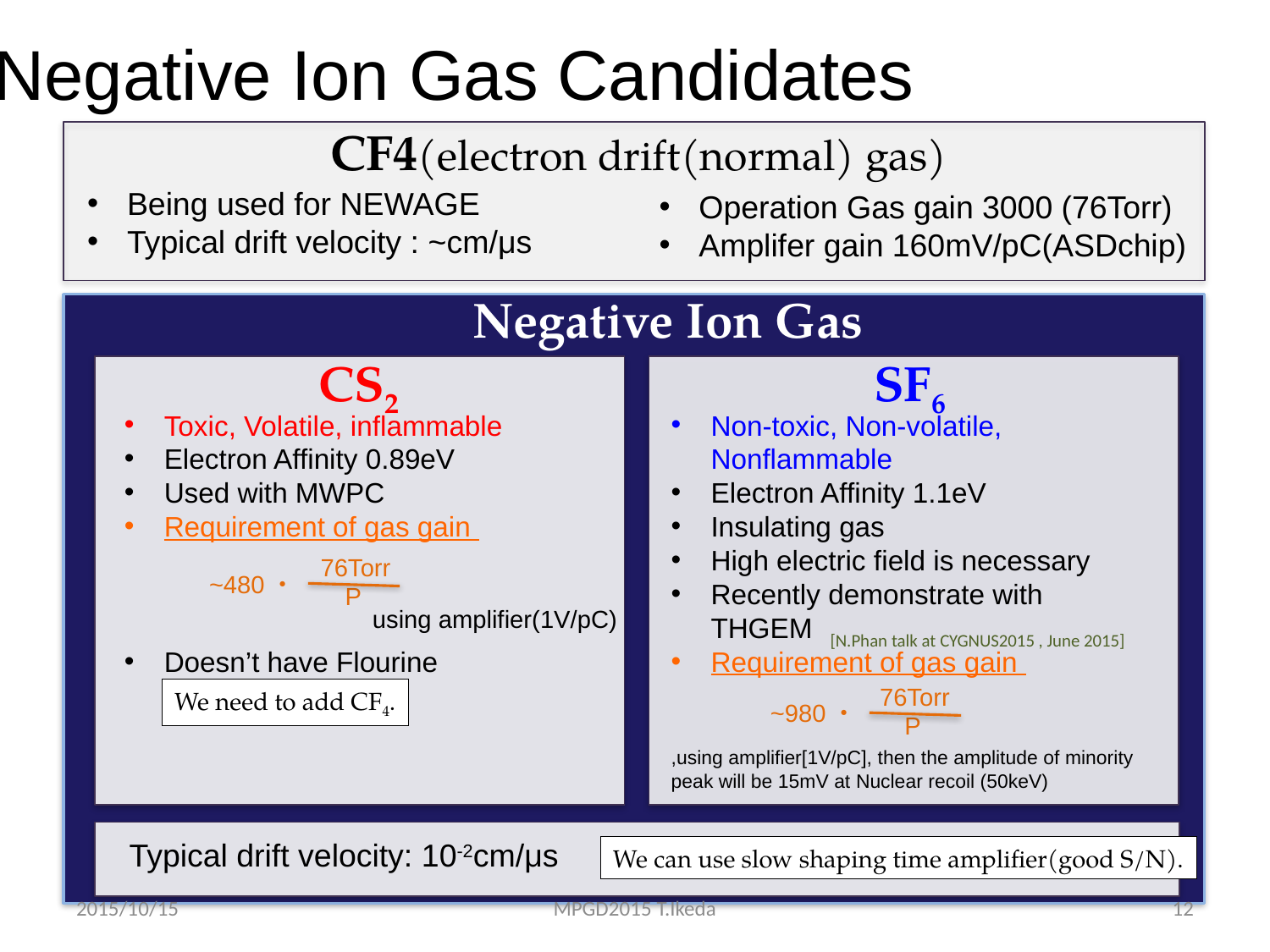

Negative Ion Gas Candidates
CF4(electron drift(normal) gas)

Being used for NEWAGE
Typical drift velocity : ~cm/μs
Operation Gas gain 3000 (76Torr)
Amplifer gain 160mV/pC(ASDchip)
Negative Ion Gas

CS2

Toxic, Volatile, inflammable
Electron Affinity 0.89eV
Used with MWPC
Requirement of gas gain

Doesn’t have Flourine

76Torr
~480・
P
using amplifier(1V/pC)
We need to add CF4.
SF6

Non-toxic, Non-volatile, Nonflammable
Electron Affinity 1.1eV
Insulating gas
High electric field is necessary
Recently demonstrate with   THGEM
Requirement of gas gain

,using amplifier[1V/pC], then the amplitude of minority peak will be 15mV at Nuclear recoil (50keV)

[N.Phan talk at CYGNUS2015 , June 2015]

76Torr
~980・
P

Typical drift velocity: 10-2cm/μs
We can use slow shaping time amplifier(good S/N).
2015/10/15
MPGD2015 T.Ikeda
12